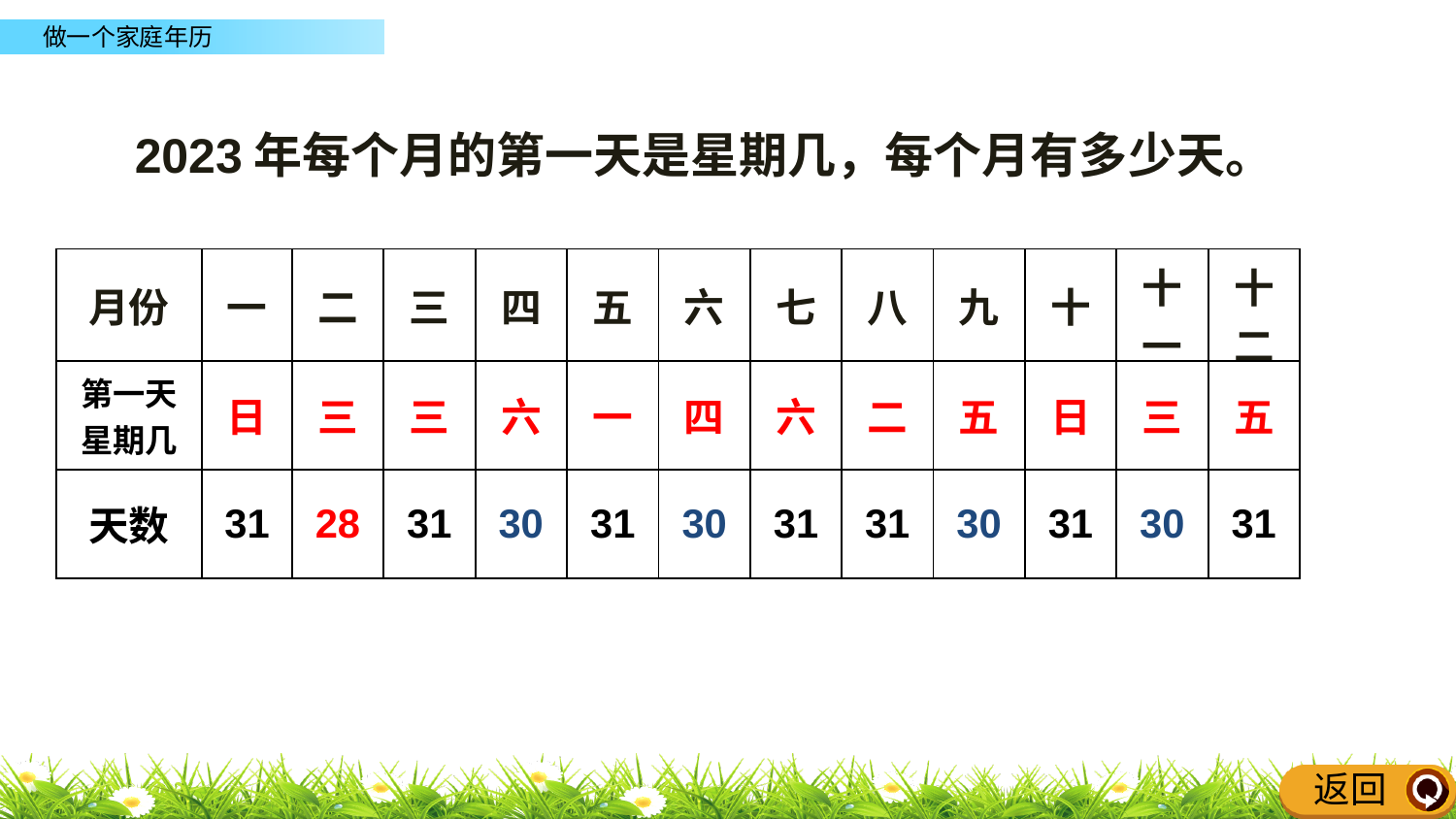

2023年每个月的第一天是星期几，每个月有多少天。
| 月份 | 一 | 二 | 三 | 四 | 五 | 六 | 七 | 八 | 九 | 十 | 十一 | 十二 |
| --- | --- | --- | --- | --- | --- | --- | --- | --- | --- | --- | --- | --- |
| 第一天星期几 | 日 | 三 | 三 | 六 | 一 | 四 | 六 | 二 | 五 | 日 | 三 | 五 |
| 天数 | 31 | 28 | 31 | 30 | 31 | 30 | 31 | 31 | 30 | 31 | 30 | 31 |